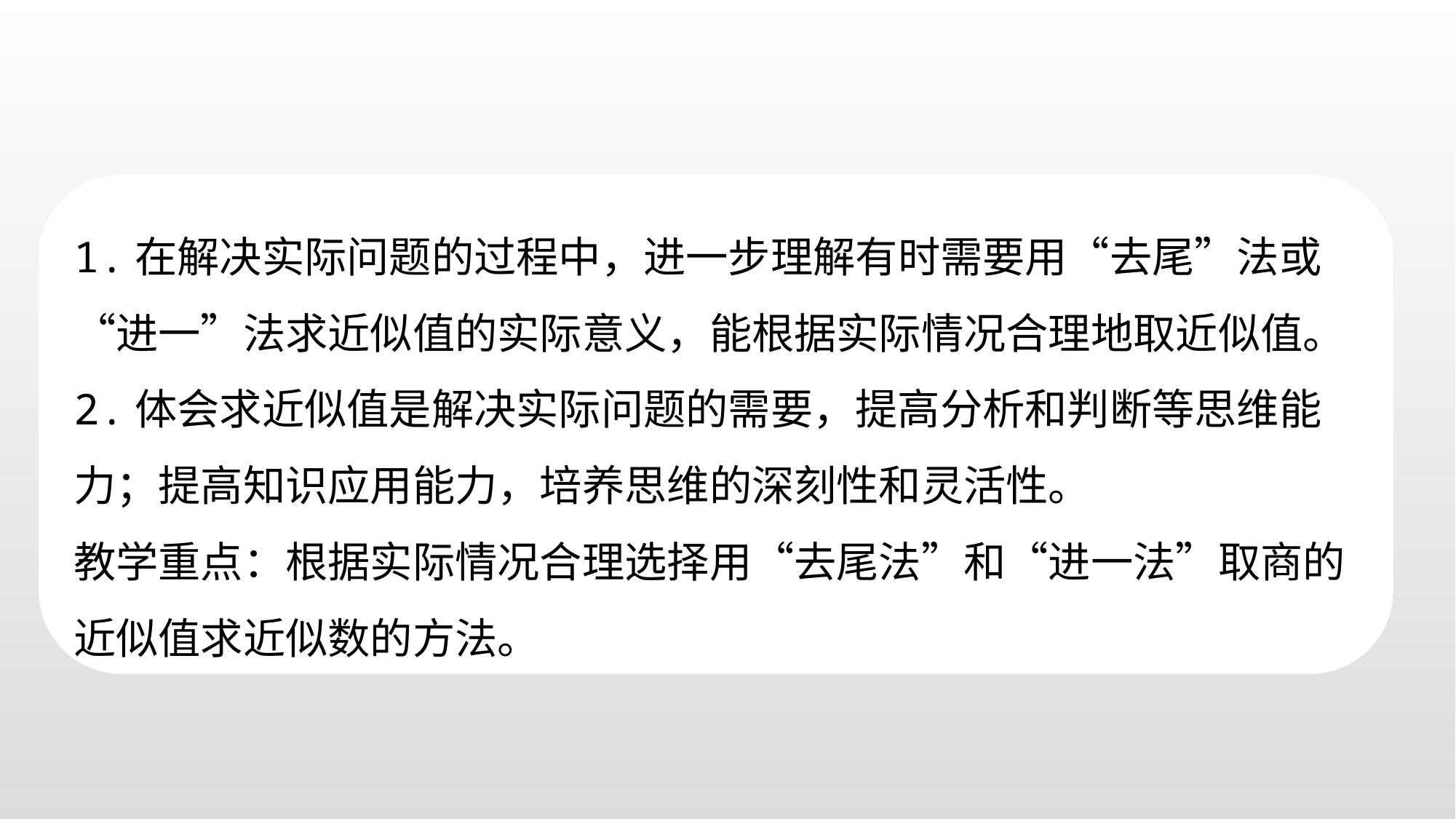

1.在解决实际问题的过程中，进一步理解有时需要用“去尾”法或“进一”法求近似值的实际意义，能根据实际情况合理地取近似值。
2.体会求近似值是解决实际问题的需要，提高分析和判断等思维能力；提高知识应用能力，培养思维的深刻性和灵活性。
教学重点：根据实际情况合理选择用“去尾法”和“进一法”取商的近似值求近似数的方法。